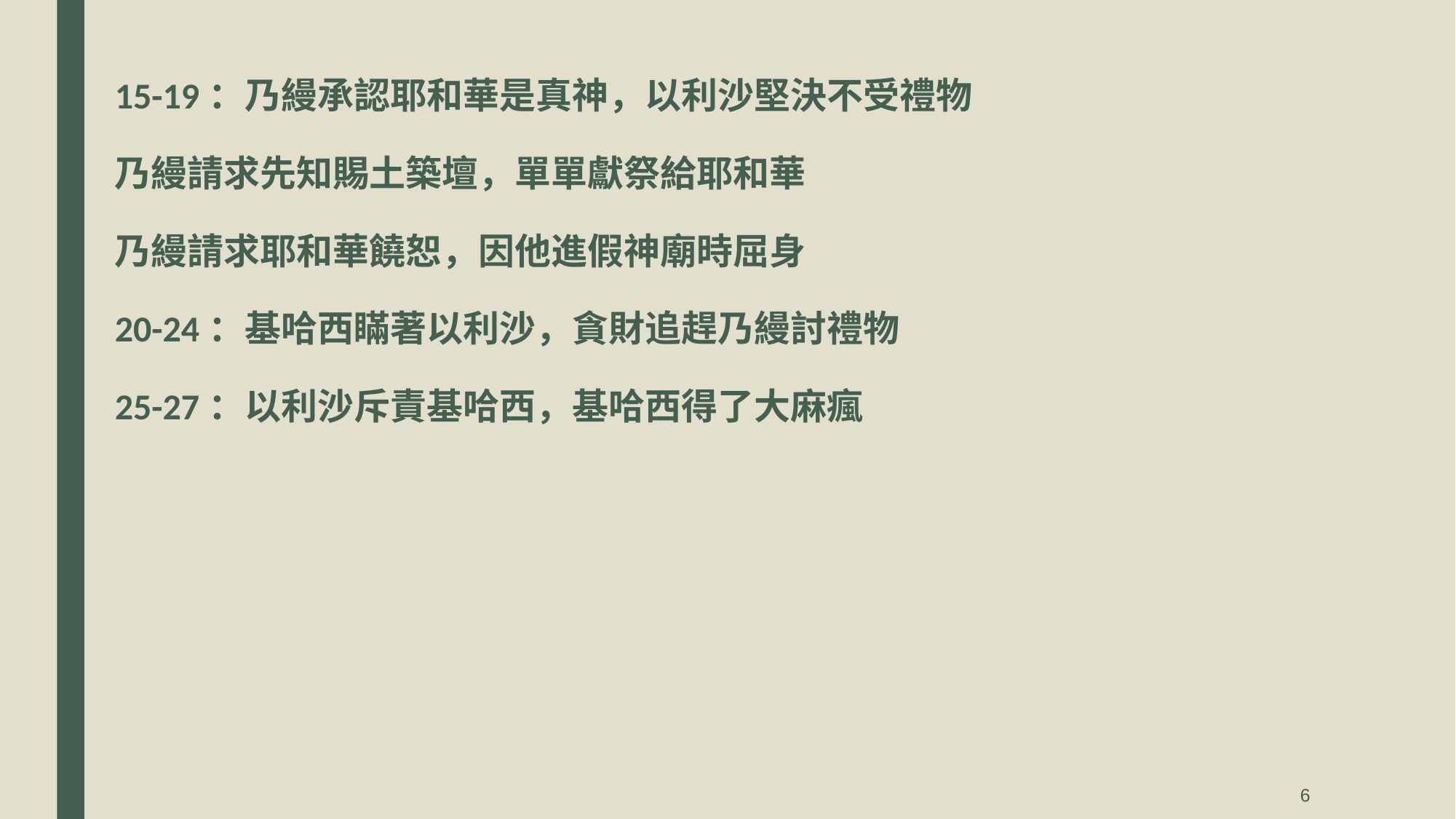

15-19：乃縵承認耶和華是真神，以利沙堅決不受禮物
乃縵請求先知賜土築壇，單單獻祭給耶和華
乃縵請求耶和華饒恕，因他進假神廟時屈身
20-24：基哈西瞞著以利沙，貪財追趕乃縵討禮物
25-27：以利沙斥責基哈西，基哈西得了大麻瘋

6